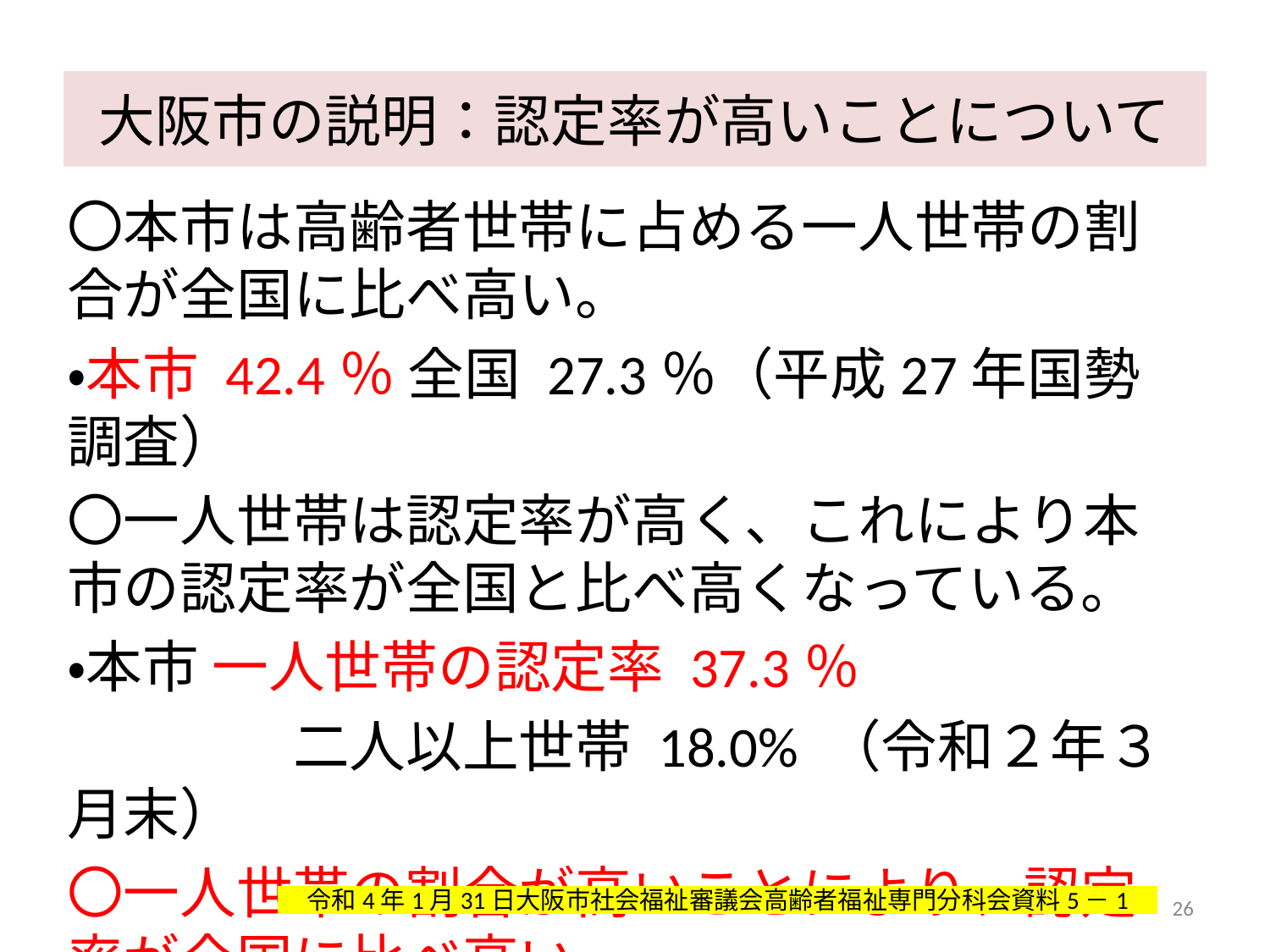

# 大阪市の説明：認定率が高いことについて
〇本市は高齢者世帯に占める一人世帯の割合が全国に比べ高い。
・本市 42.4％ 全国 27.3％（平成27年国勢調査）
〇一人世帯は認定率が高く、これにより本市の認定率が全国と比べ高くなっている。
・本市 一人世帯の認定率 37.3％
　　　　二人以上世帯 18.0% （令和２年３月末）
〇一人世帯の割合が高いことにより、認定率が全国に比べ高い。
26
令和4年1月31日大阪市社会福祉審議会高齢者福祉専門分科会資料5－1